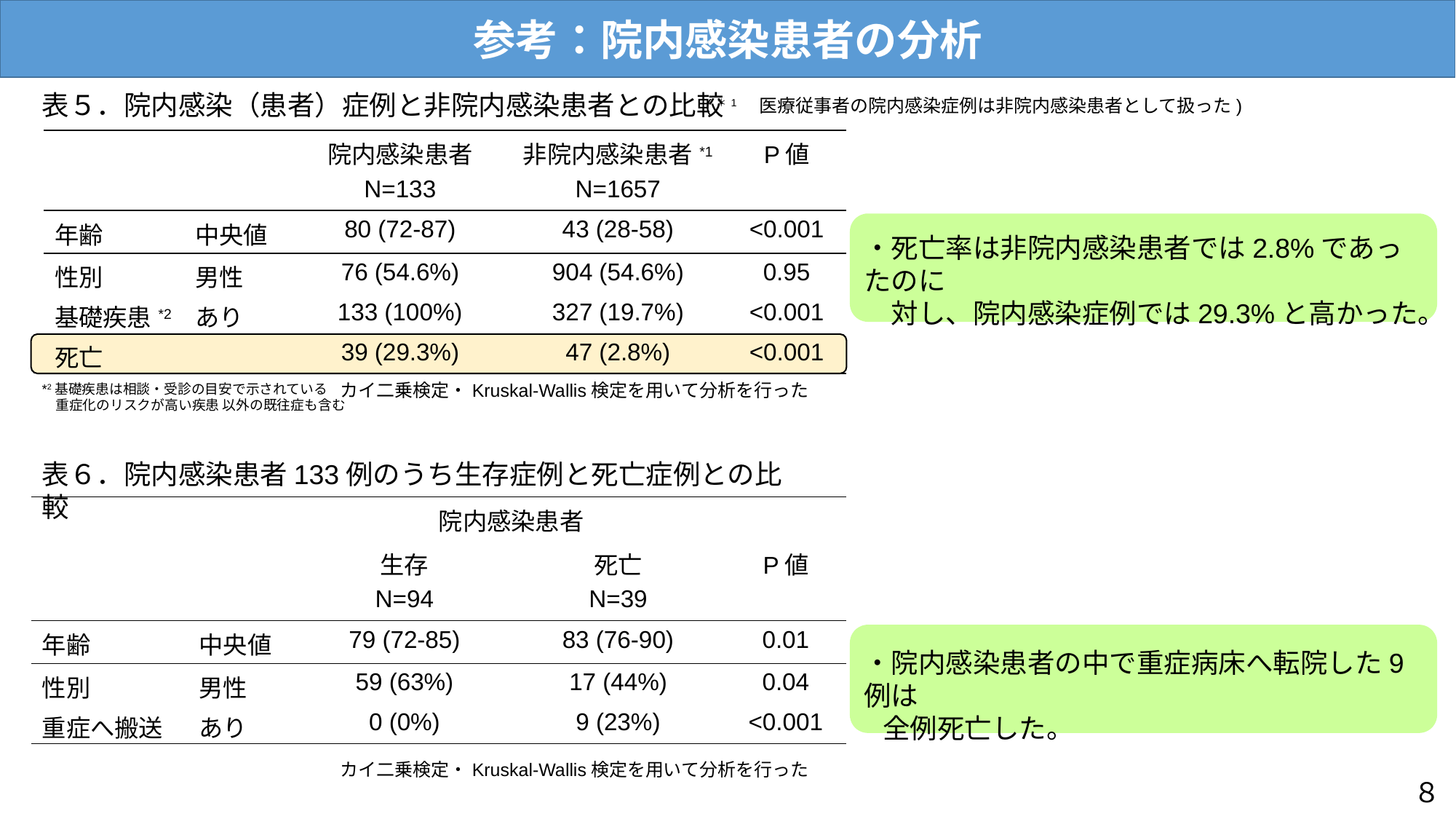

参考：院内感染患者の分析
表５．院内感染（患者）症例と非院内感染患者との比較
(＊1　医療従事者の院内感染症例は非院内感染患者として扱った)
|  |  | 院内感染患者 | 非院内感染患者\*1 | P値 |
| --- | --- | --- | --- | --- |
|  |  | N=133 | N=1657 |  |
| 年齢 | 中央値 | 80 (72-87) | 43 (28-58) | <0.001 |
| 性別 | 男性 | 76 (54.6%) | 904 (54.6%) | 0.95 |
| 基礎疾患\*2 | あり | 133 (100%) | 327 (19.7%) | <0.001 |
| 死亡 |  | 39 (29.3%) | 47 (2.8%) | <0.001 |

・死亡率は非院内感染患者では2.8%であったのに
　対し、院内感染症例では29.3%と高かった。

カイ二乗検定・Kruskal-Wallis検定を用いて分析を行った
*2基礎疾患は相談・受診の目安で示されている
　重症化のリスクが高い疾患 以外の既往症も含む
表６．院内感染患者133例のうち生存症例と死亡症例との比較
|  |  | 院内感染患者 |  |  |
| --- | --- | --- | --- | --- |
|  |  | 生存 | 死亡 | P値 |
|  |  | N=94 | N=39 |  |
| 年齢 | 中央値 | 79 (72-85) | 83 (76-90) | 0.01 |
| 性別 | 男性 | 59 (63%) | 17 (44%) | 0.04 |
| 重症へ搬送 | あり | 0 (0%) | 9 (23%) | <0.001 |

・院内感染患者の中で重症病床へ転院した9例は
  全例死亡した。
カイ二乗検定・Kruskal-Wallis検定を用いて分析を行った
８